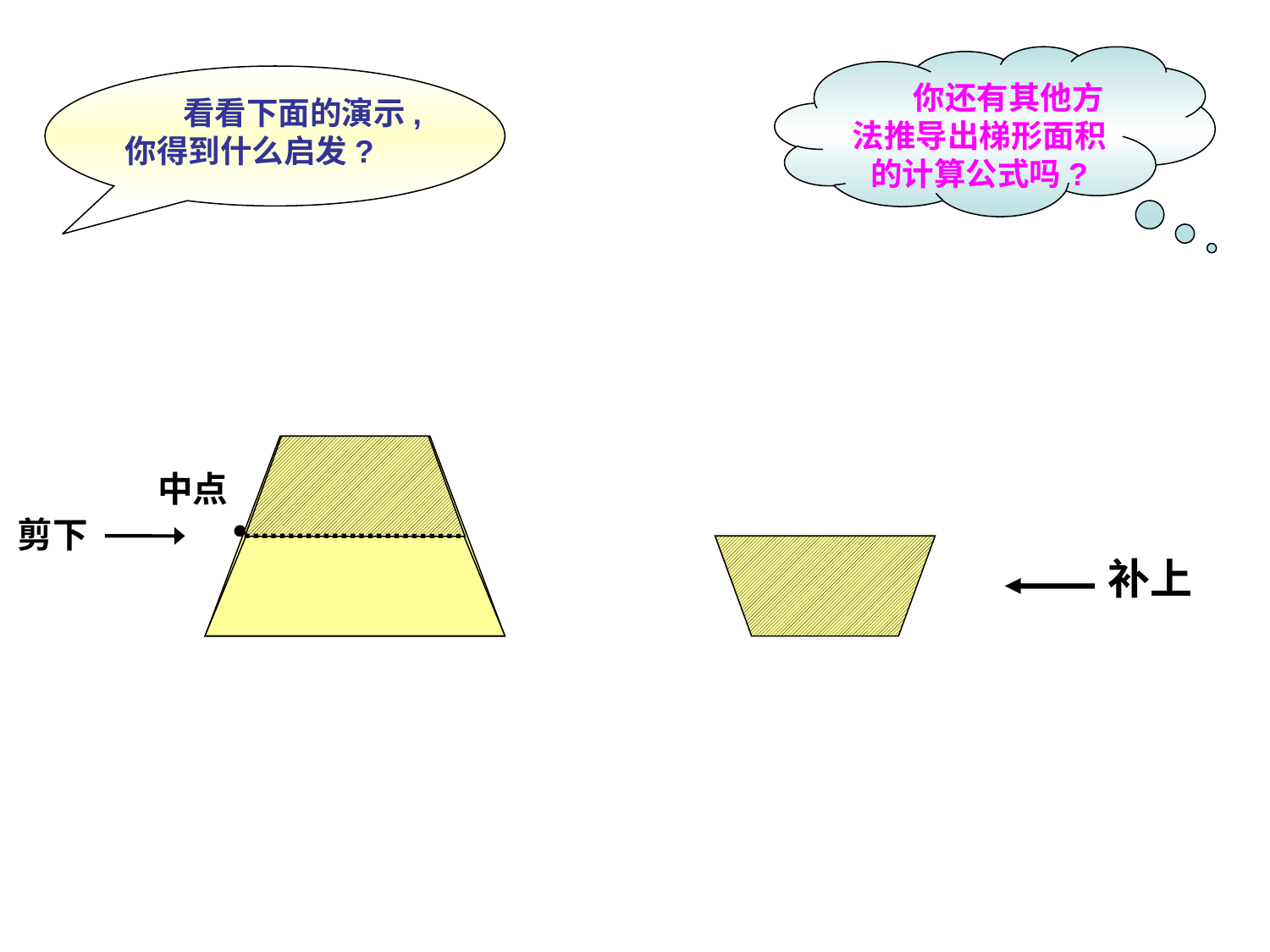

你还有其他方法推导出梯形面积的计算公式吗?
       看看下面的演示,你得到什么启发?

中点
剪下

补上